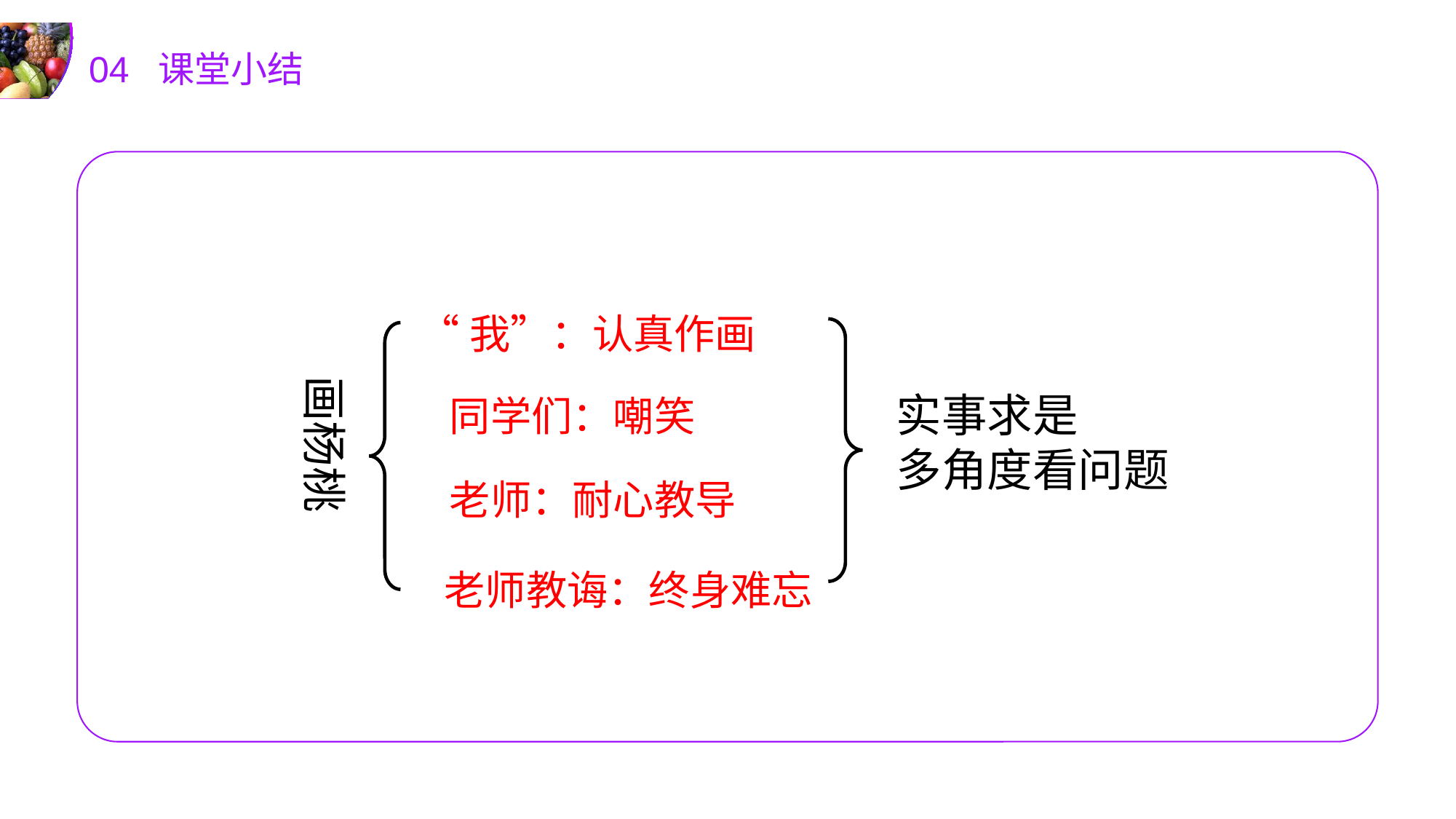

04  课堂小结
“我”：认真作画

同学们：嘲笑
画杨桃
实事求是
多角度看问题
老师：耐心教导
老师教诲：终身难忘